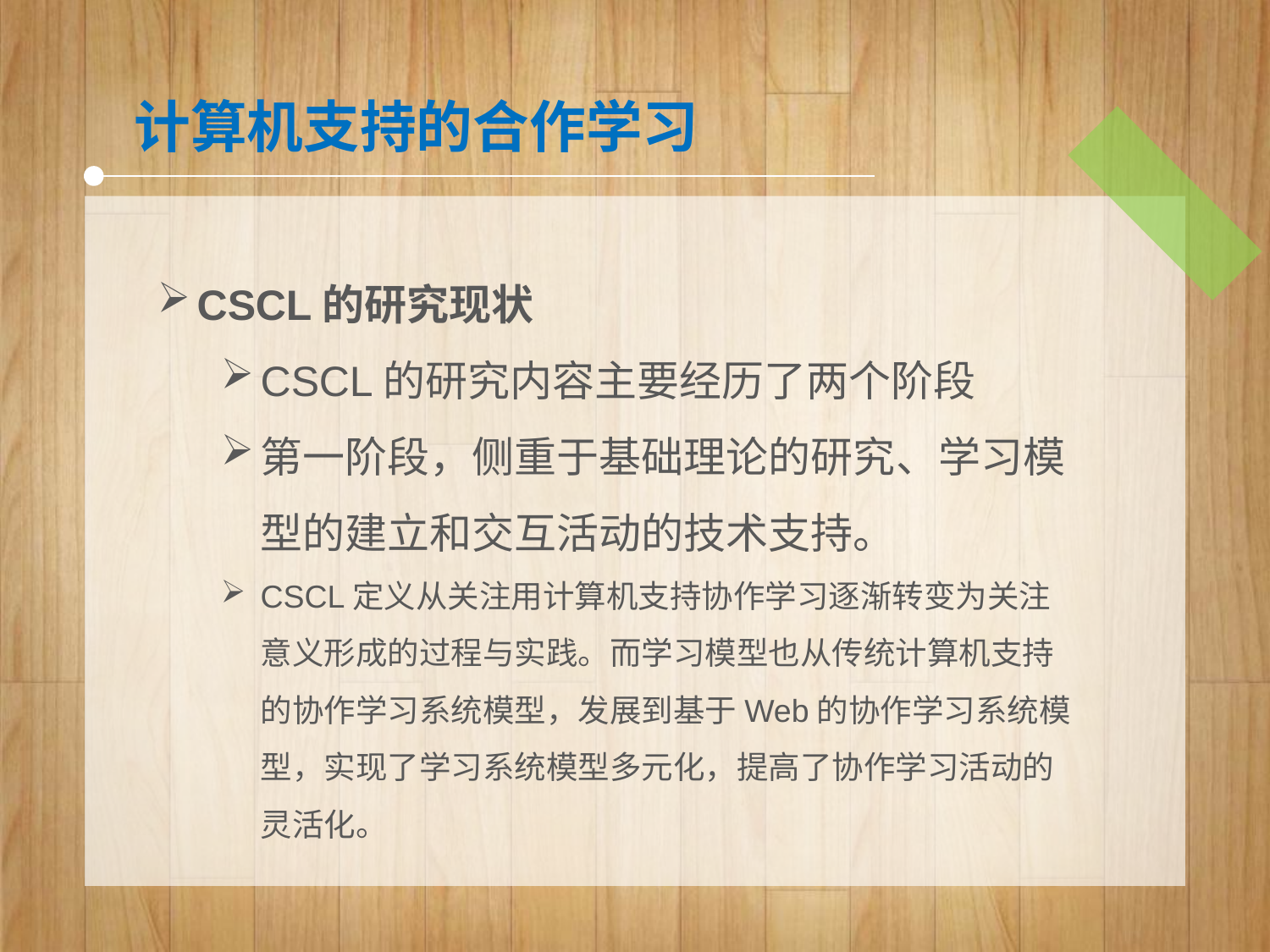

计算机支持的合作学习

CSCL的研究现状
CSCL的研究内容主要经历了两个阶段
第一阶段，侧重于基础理论的研究、学习模型的建立和交互活动的技术支持。
CSCL定义从关注用计算机支持协作学习逐渐转变为关注意义形成的过程与实践。而学习模型也从传统计算机支持的协作学习系统模型，发展到基于Web的协作学习系统模型，实现了学习系统模型多元化，提高了协作学习活动的灵活化。